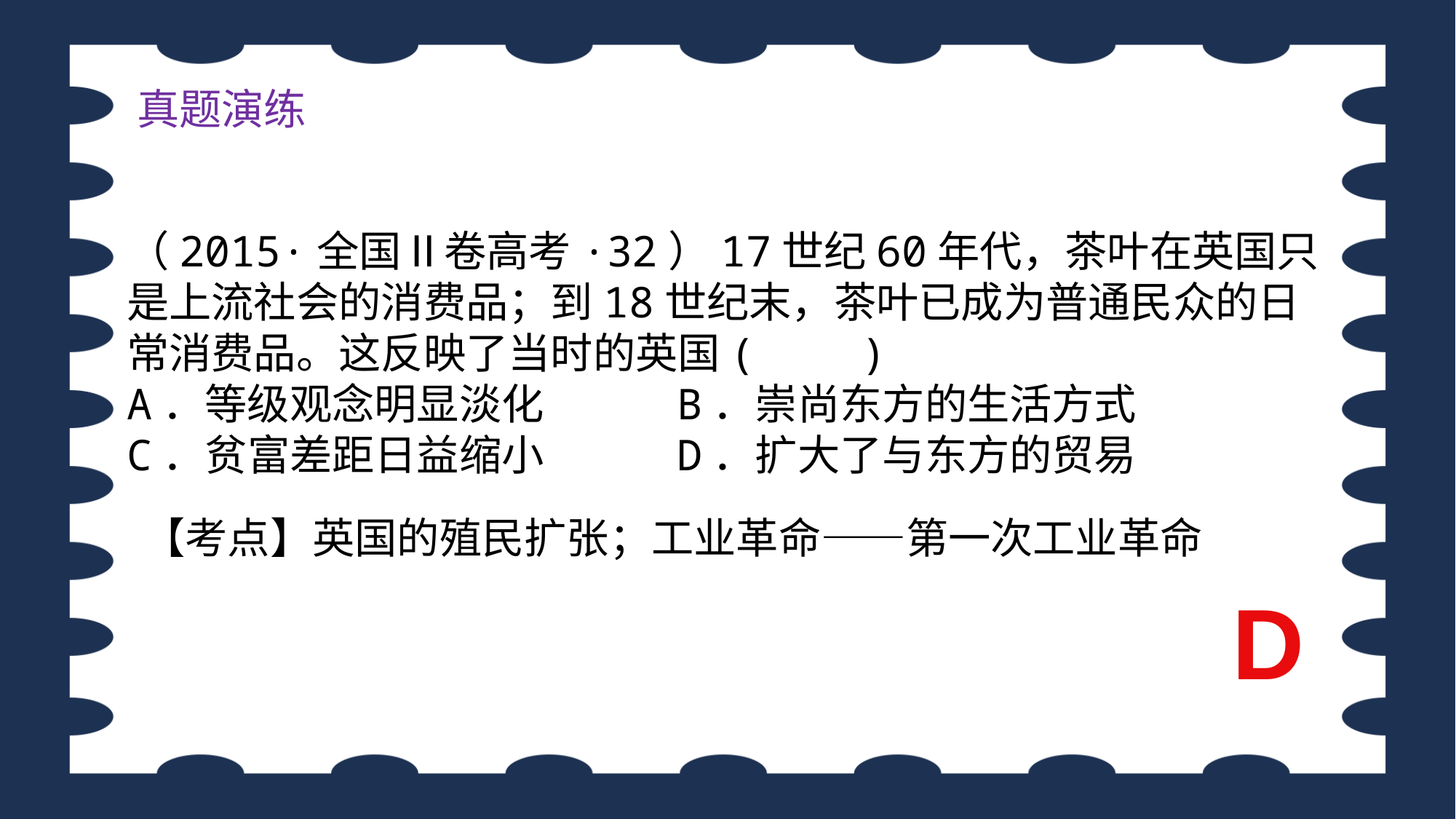

真题演练
（2015·全国Ⅱ卷高考·32）17世纪60年代，茶叶在英国只是上流社会的消费品；到18世纪末，茶叶已成为普通民众的日常消费品。这反映了当时的英国(　　)
A．等级观念明显淡化             B．崇尚东方的生活方式
C．贫富差距日益缩小             D．扩大了与东方的贸易
【考点】英国的殖民扩张；工业革命——第一次工业革命
D